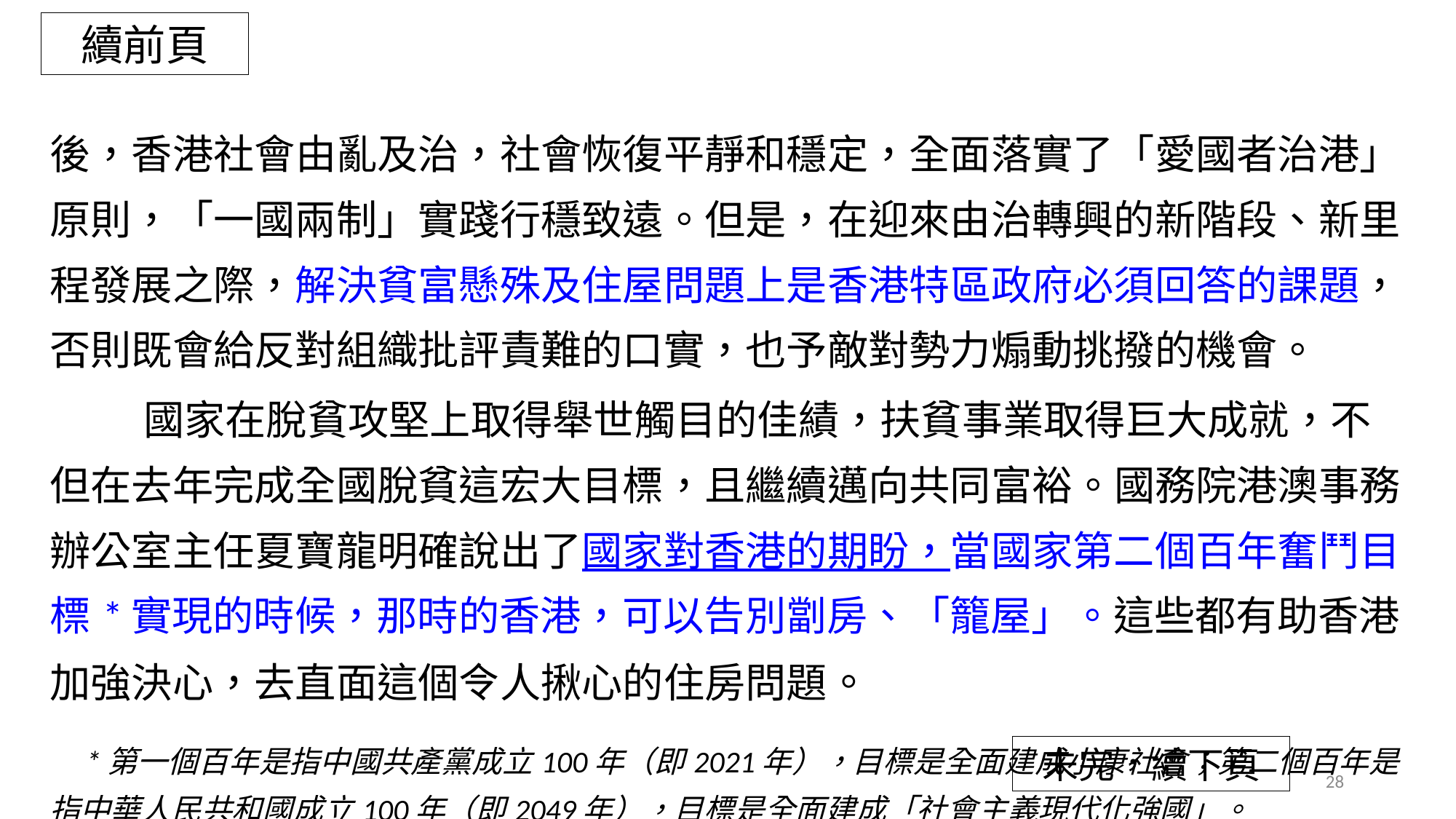

續前頁
| 後，香港社會由亂及治，社會恢復平靜和穩定，全面落實了「愛國者治港」原則，「一國兩制」實踐行穩致遠。但是，在迎來由治轉興的新階段、新里程發展之際，解決貧富懸殊及住屋問題上是香港特區政府必須回答的課題，否則既會給反對組織批評責難的口實，也予敵對勢力煽動挑撥的機會。 國家在脫貧攻堅上取得舉世觸目的佳績，扶貧事業取得巨大成就，不但在去年完成全國脫貧這宏大目標，且繼續邁向共同富裕。國務院港澳事務辦公室主任夏寶龍明確說出了國家對香港的期盼，當國家第二個百年奮鬥目標\*實現的時候，那時的香港，可以告別劏房、「籠屋」。這些都有助香港加強決心，去直面這個令人揪心的住房問題。 \*第一個百年是指中國共產黨成立100年（即2021年），目標是全面建成小康社會；第二個百年是指中華人民共和國成立100年（即2049年），目標是全面建成「社會主義現代化強國」。 |
| --- |
未完，續下頁
28